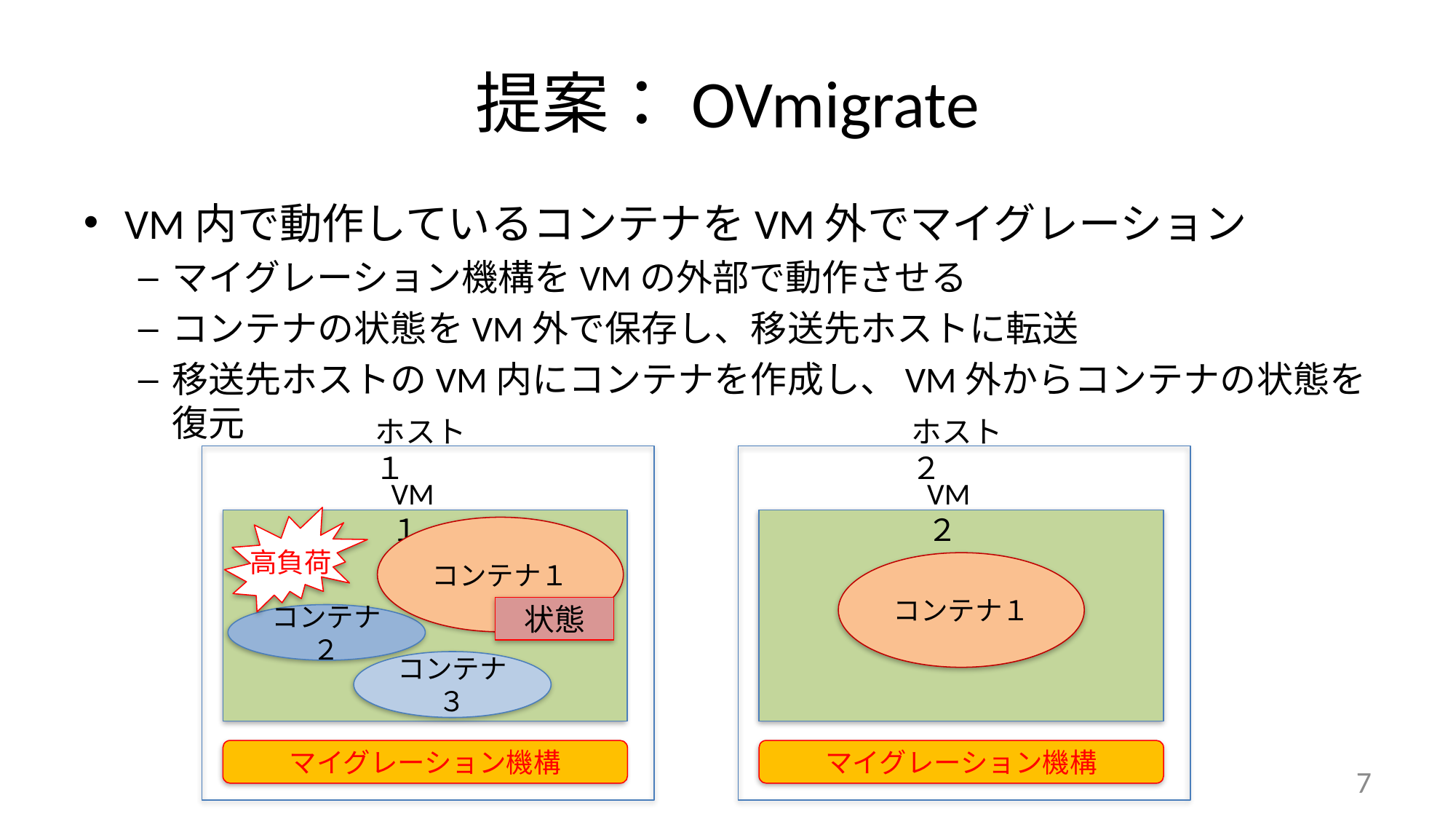

# 提案：OVmigrate
VM内で動作しているコンテナをVM外でマイグレーション
マイグレーション機構をVMの外部で動作させる
コンテナの状態をVM外で保存し、移送先ホストに転送
移送先ホストのVM内にコンテナを作成し、VM外からコンテナの状態を復元

ホスト１
ホスト２

VM１
VM２
高負荷

コンテナ１
コンテナ１
状態
コンテナ２
コンテナ３
マイグレーション機構
マイグレーション機構
7